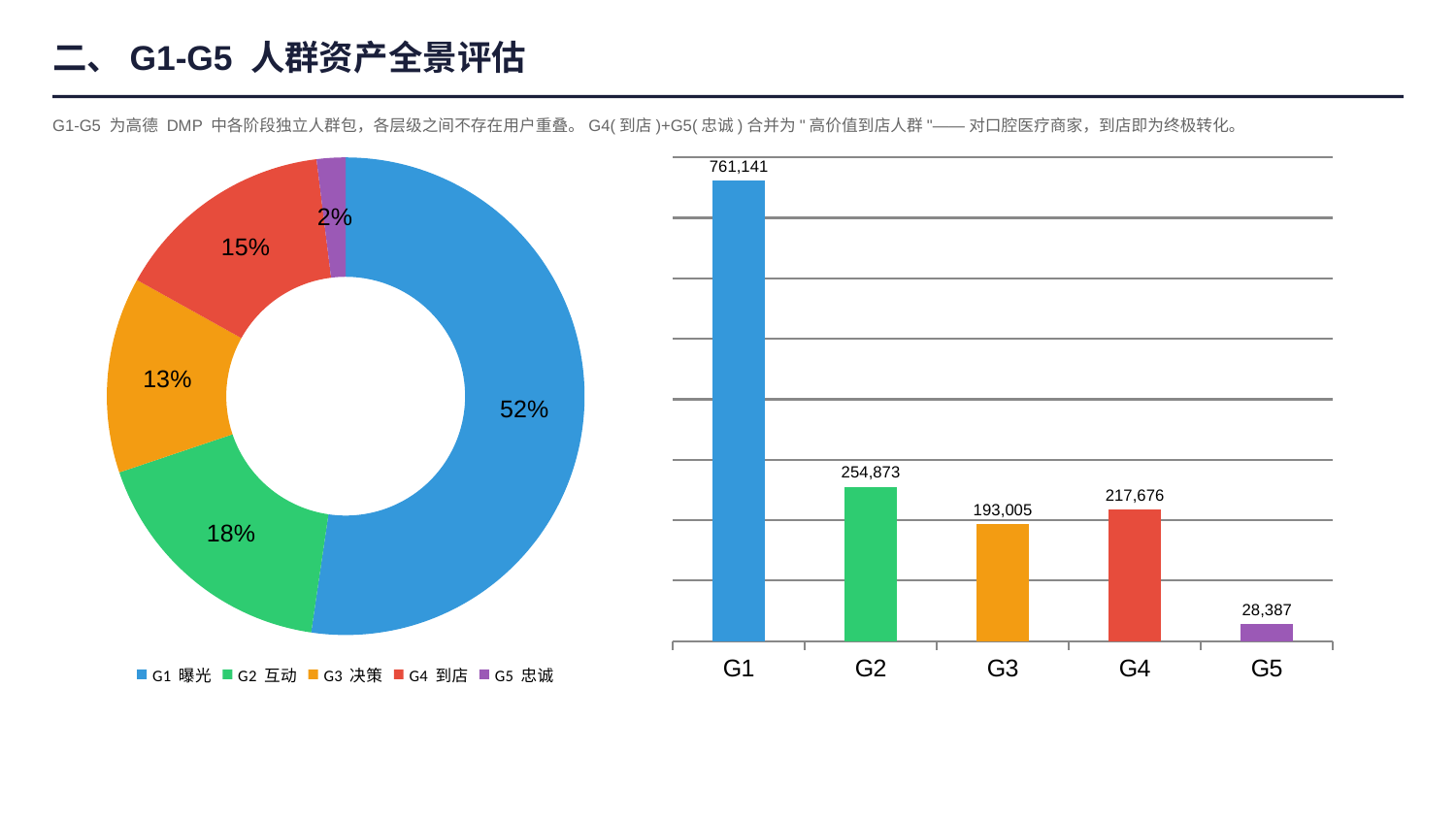

二、G1-G5 人群资产全景评估

G1-G5 为高德 DMP 中各阶段独立人群包，各层级之间不存在用户重叠。G4(到店)+G5(忠诚)合并为"高价值到店人群"——对口腔医疗商家，到店即为终极转化。

### Chart

| Category | 占比 |
|---|---|
| G1 曝光 | 761141.0 |
| G2 互动 | 254873.0 |
| G3 决策 | 193005.0 |
| G4 到店 | 217676.0 |
| G5 忠诚 | 28387.0 |

### Chart

| Category | 人数 |
|---|---|
| G1 | 761141.0 |
| G2 | 254873.0 |
| G3 | 193005.0 |
| G4 | 217676.0 |
| G5 | 28387.0 |